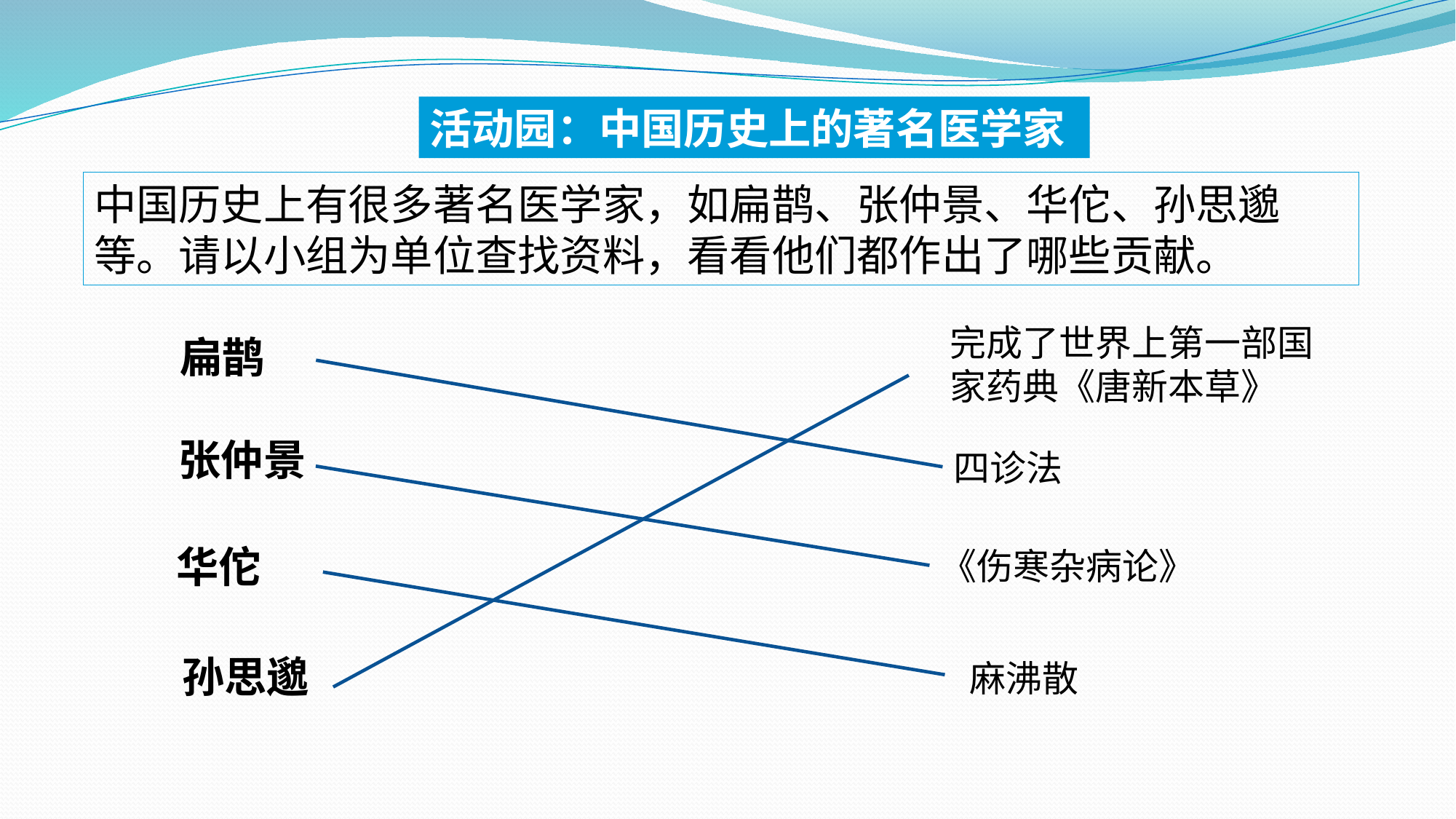

活动园：中国历史上的著名医学家
中国历史上有很多著名医学家，如扁鹊、张仲景、华佗、孙思邈等。请以小组为单位查找资料，看看他们都作出了哪些贡献。
完成了世界上第一部国家药典《唐新本草》
扁鹊
张仲景
四诊法
华佗
《伤寒杂病论》
孙思邈
麻沸散